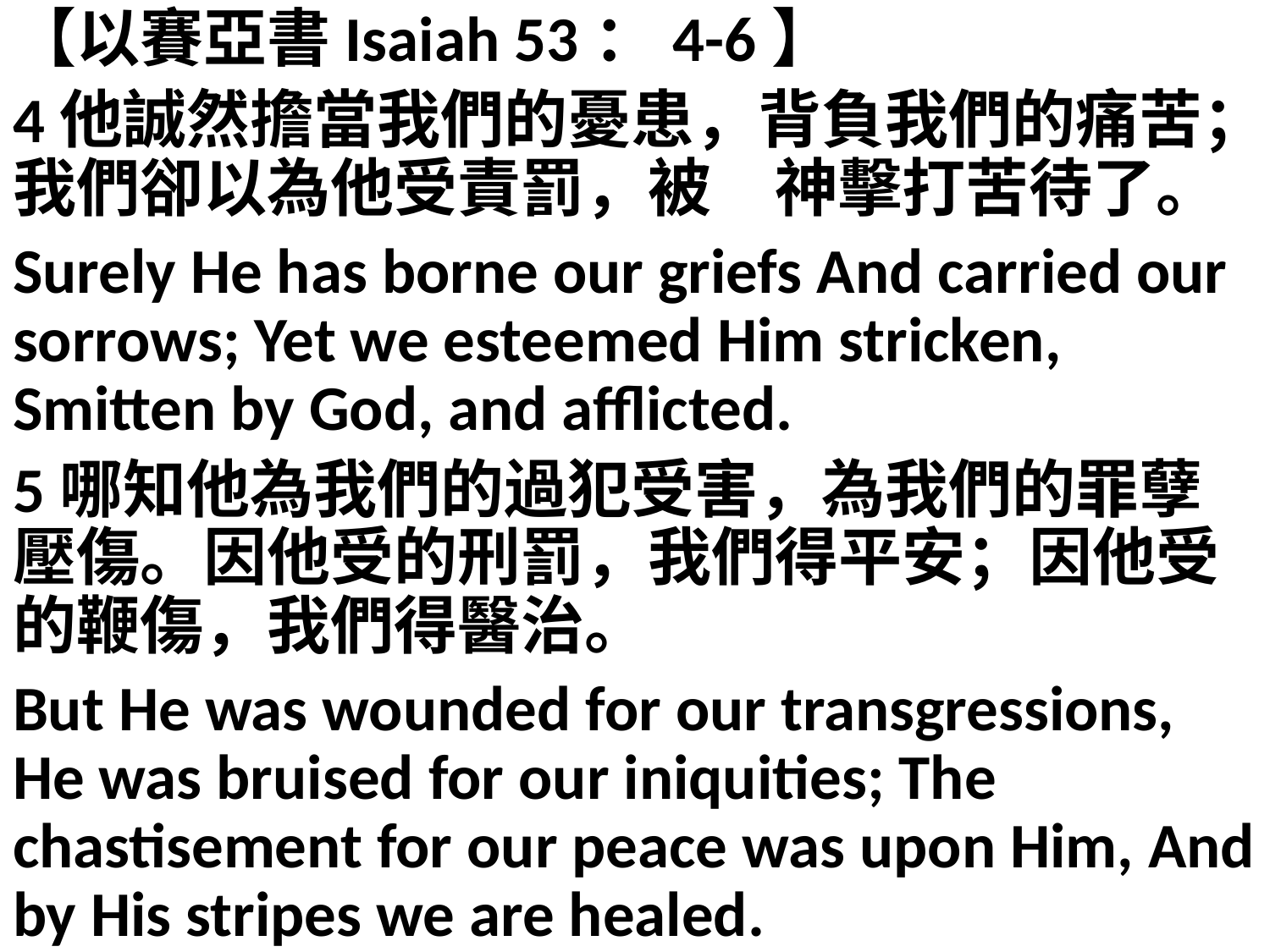

【以賽亞書Isaiah 53：4-6】
4他誠然擔當我們的憂患，背負我們的痛苦；我們卻以為他受責罰，被　神擊打苦待了。
Surely He has borne our griefs And carried our sorrows; Yet we esteemed Him stricken, Smitten by God, and afflicted.
5哪知他為我們的過犯受害，為我們的罪孽壓傷。因他受的刑罰，我們得平安；因他受的鞭傷，我們得醫治。
But He was wounded for our transgressions, He was bruised for our iniquities; The chastisement for our peace was upon Him, And by His stripes we are healed.